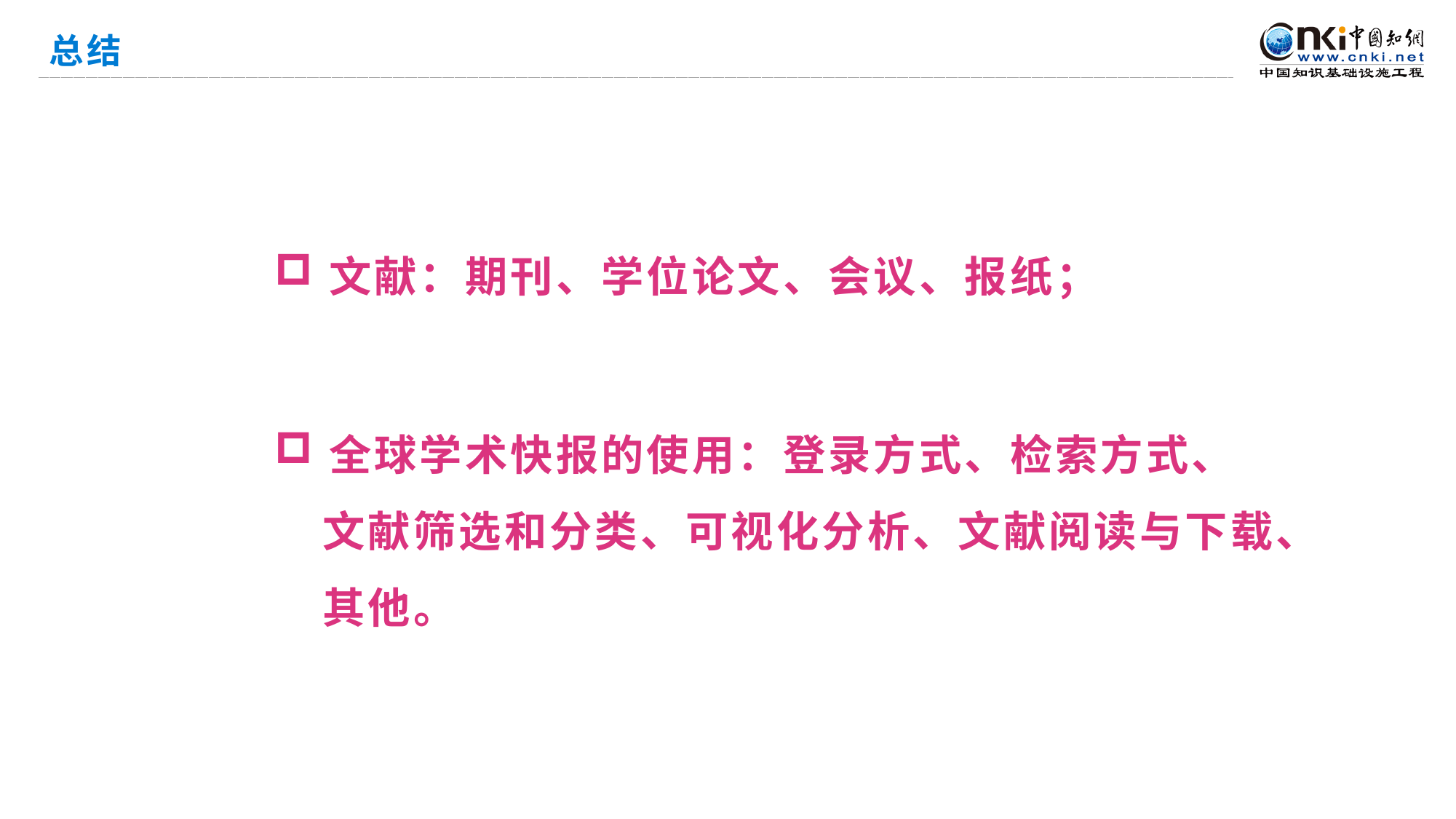

# 总结
文献：期刊、学位论文、会议、报纸；

全球学术快报的使用：登录方式、检索方式、
   文献筛选和分类、可视化分析、文献阅读与下载、
   其他。